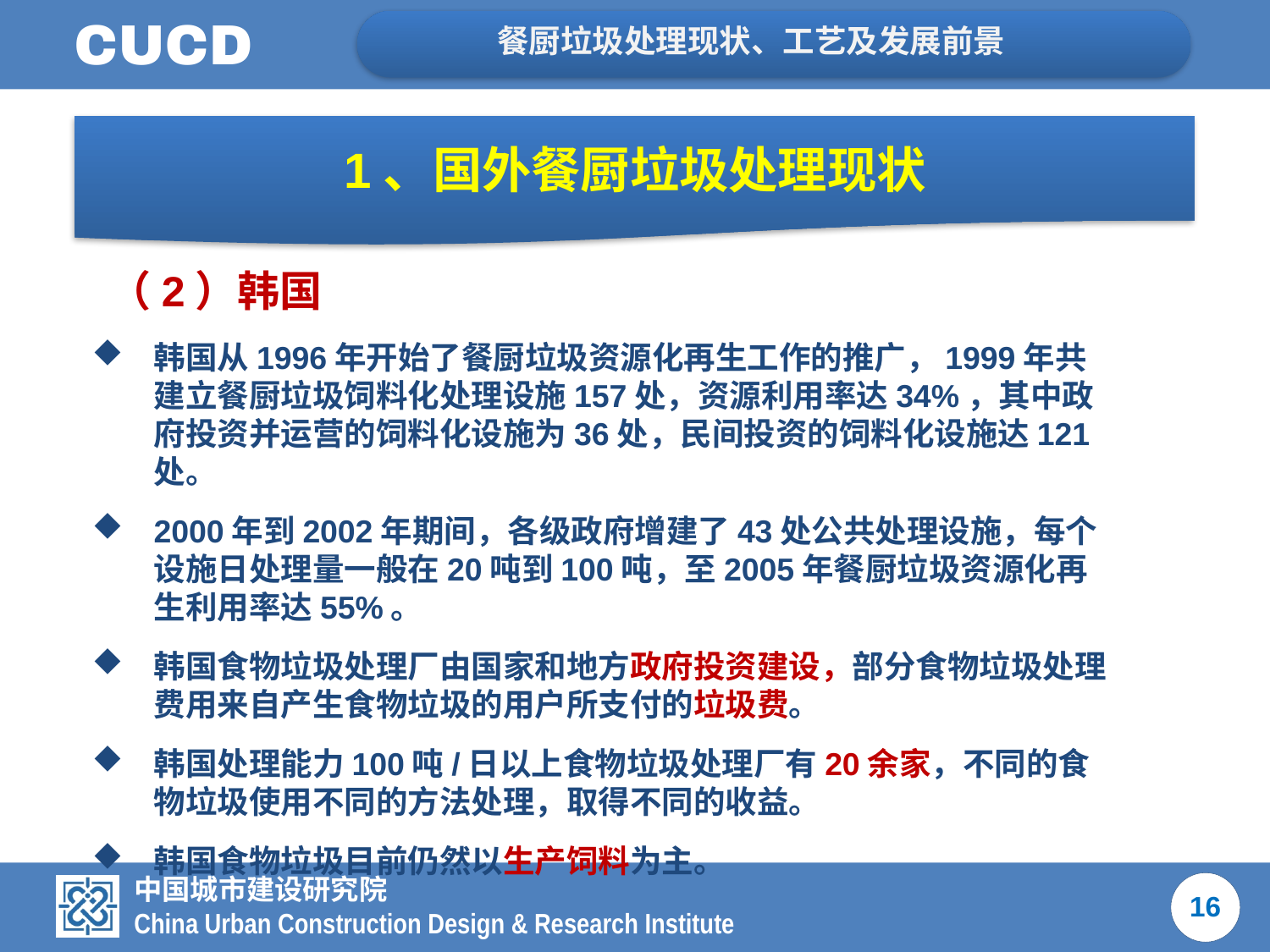

1、国外餐厨垃圾处理现状
（2）韩国
韩国从1996年开始了餐厨垃圾资源化再生工作的推广，1999年共建立餐厨垃圾饲料化处理设施157处，资源利用率达34%，其中政府投资并运营的饲料化设施为36处，民间投资的饲料化设施达121处。
2000年到2002年期间，各级政府增建了43处公共处理设施，每个设施日处理量一般在20吨到100吨，至2005年餐厨垃圾资源化再生利用率达55%。
韩国食物垃圾处理厂由国家和地方政府投资建设，部分食物垃圾处理费用来自产生食物垃圾的用户所支付的垃圾费。
韩国处理能力100吨/日以上食物垃圾处理厂有20余家，不同的食物垃圾使用不同的方法处理，取得不同的收益。
韩国食物垃圾目前仍然以生产饲料为主。
16